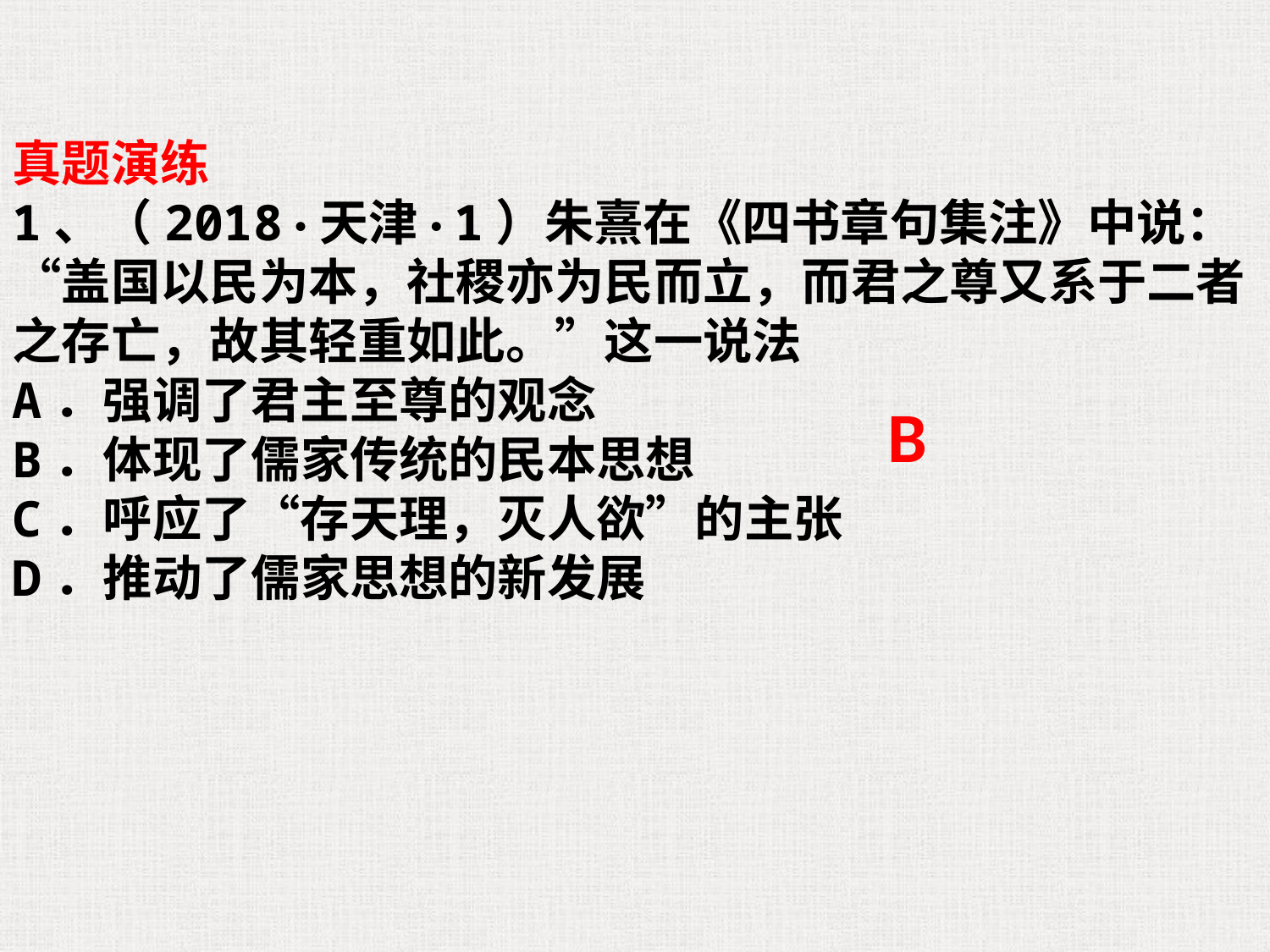

真题演练
1、（2018 ·天津· 1）朱熹在《四书章句集注》中说：“盖国以民为本，社稷亦为民而立，而君之尊又系于二者之存亡，故其轻重如此。”这一说法
A．强调了君主至尊的观念
B．体现了儒家传统的民本思想
C．呼应了“存天理，灭人欲”的主张
D．推动了儒家思想的新发展

B